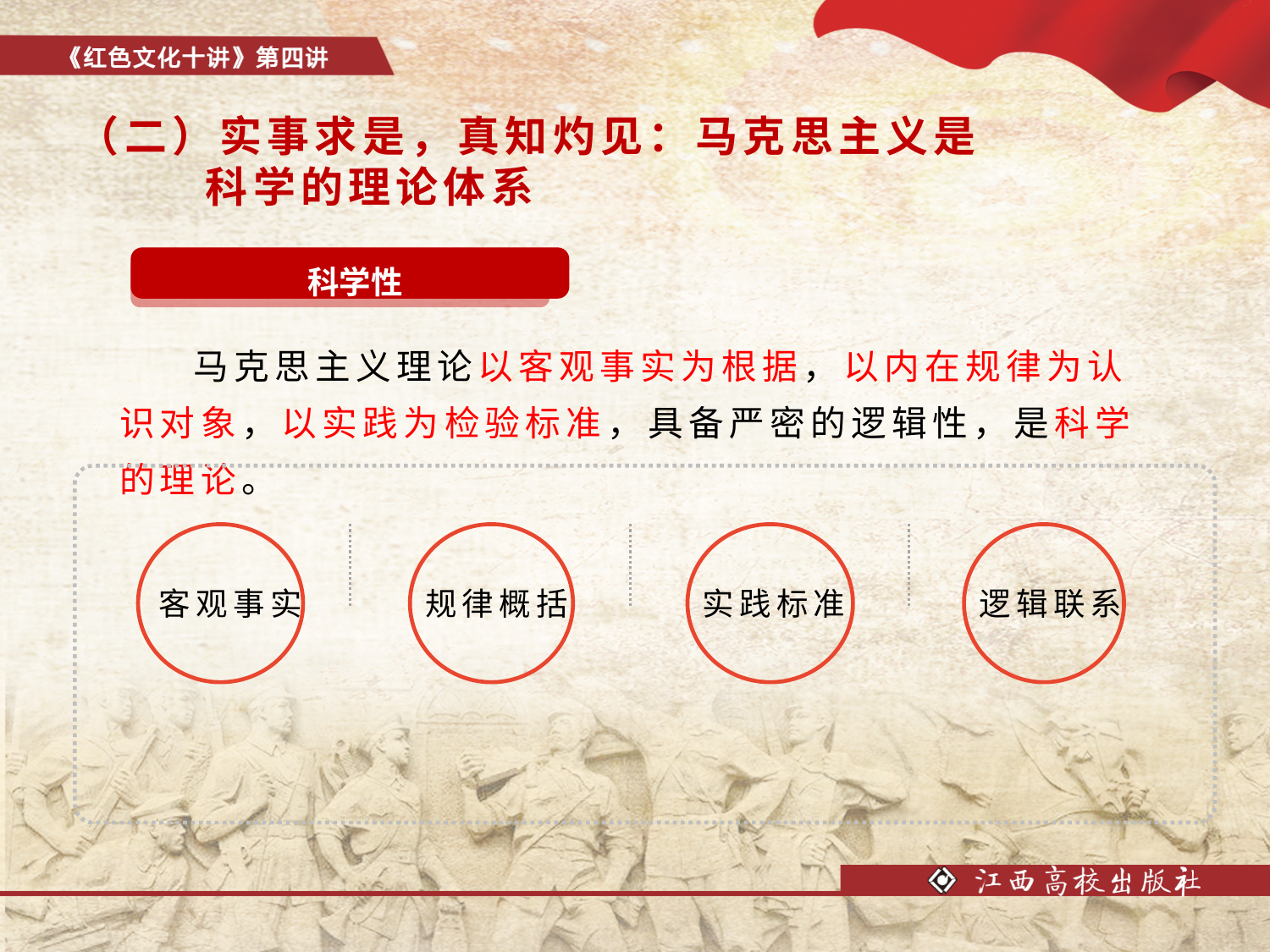

（二）实事求是，真知灼见：马克思主义是
        科学的理论体系
科学性

     马克思主义理论以客观事实为根据，以内在规律为认识对象，以实践为检验标准，具备严密的逻辑性，是科学的理论。

 客观事实
规律概括
实践标准
逻辑联系